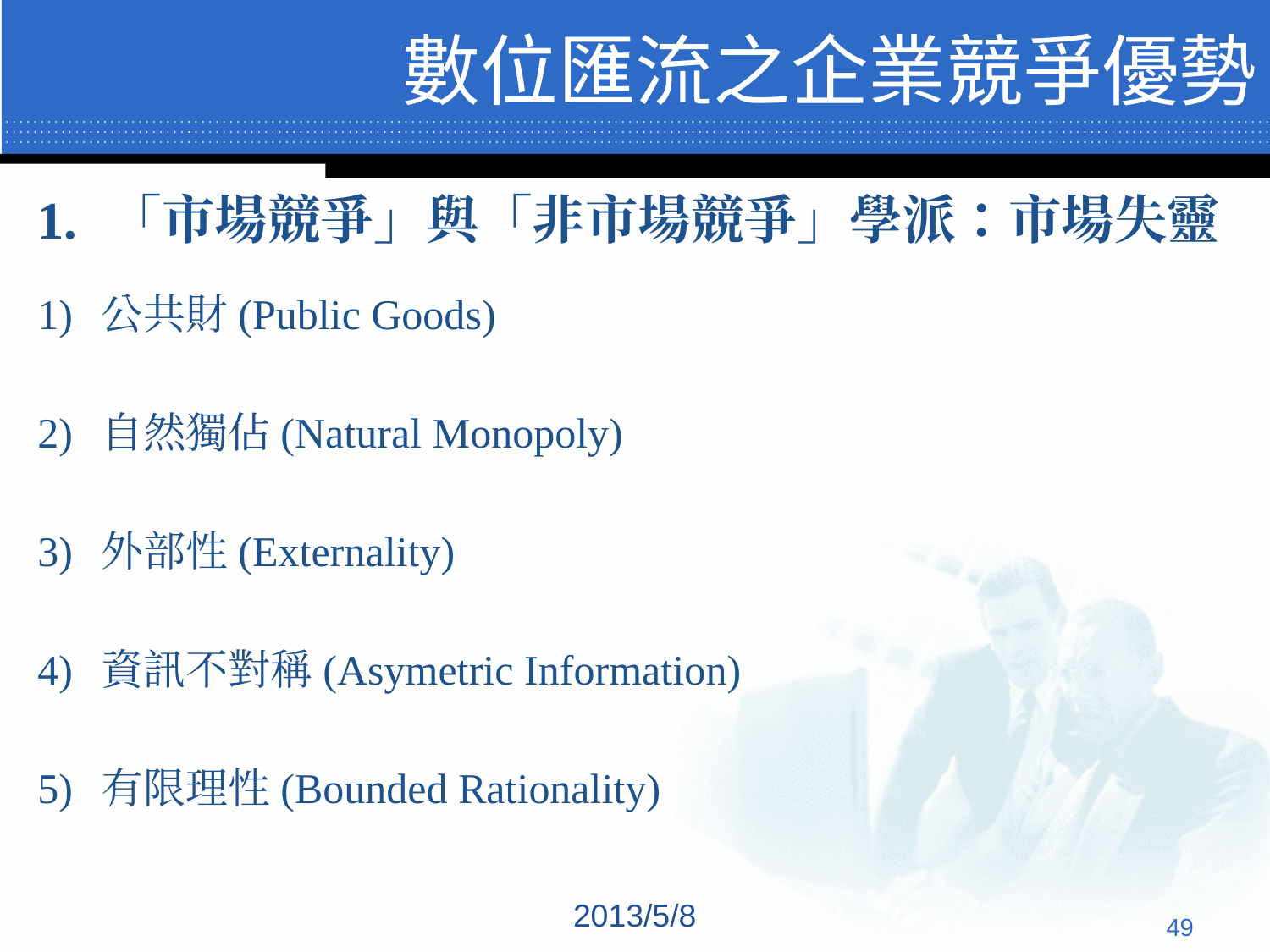

# 數位匯流之企業競爭優勢
「市場競爭」與「非市場競爭」學派：市場失靈

公共財(Public Goods)

自然獨佔(Natural Monopoly)

外部性(Externality)

資訊不對稱(Asymetric Information)

有限理性(Bounded Rationality)

2013/5/8
49